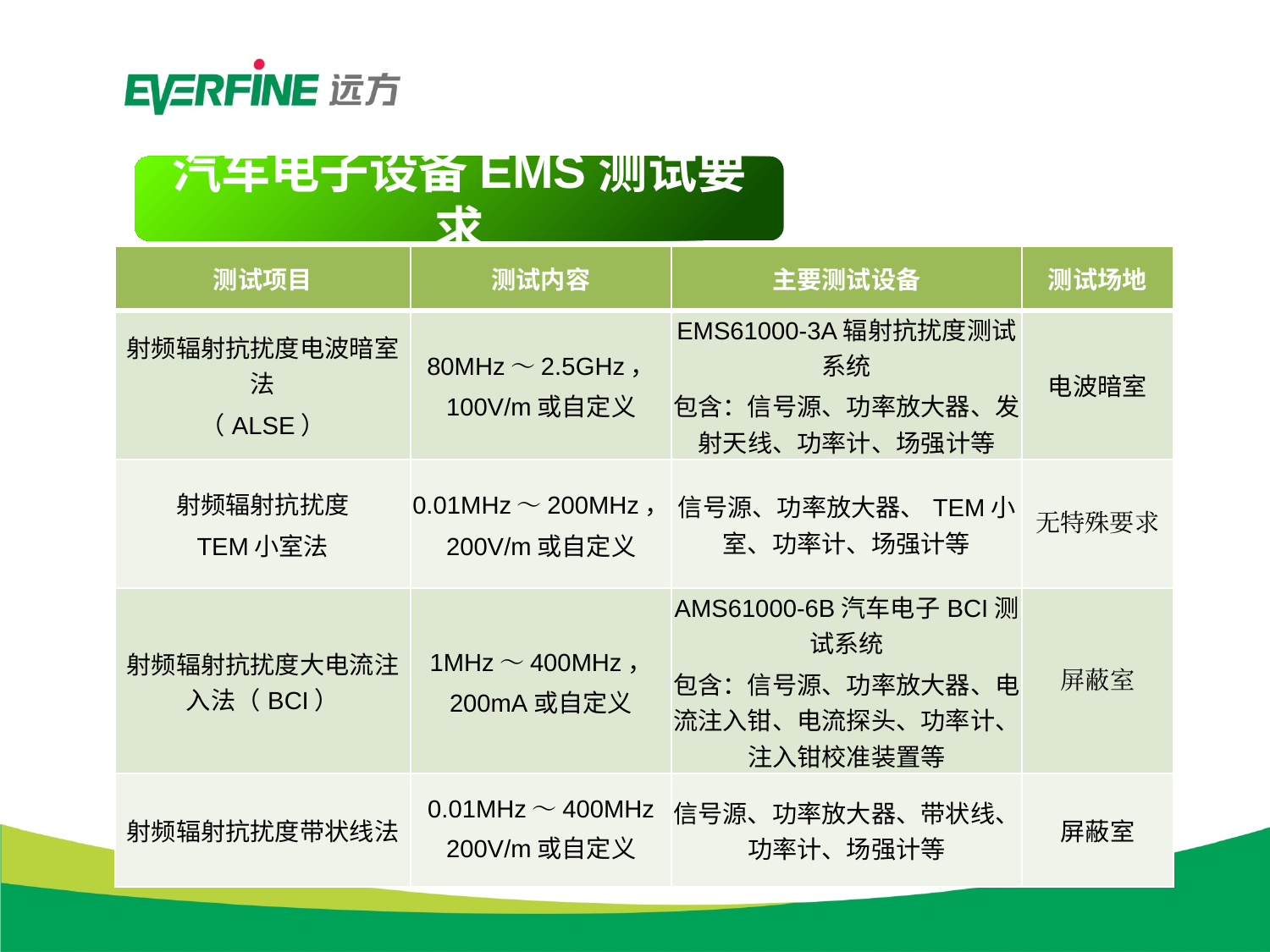

汽车电子设备EMS测试要求

| 测试项目 | 测试内容 | 主要测试设备 | 测试场地 |
| --- | --- | --- | --- |
| 射频辐射抗扰度电波暗室法 （ALSE） | 80MHz～2.5GHz， 100V/m或自定义 | EMS61000-3A辐射抗扰度测试系统 包含：信号源、功率放大器、发射天线、功率计、场强计等 | 电波暗室 |
| 射频辐射抗扰度 TEM小室法 | 0.01MHz～200MHz， 200V/m或自定义 | 信号源、功率放大器、TEM小室、功率计、场强计等 | 无特殊要求 |
| 射频辐射抗扰度大电流注入法（BCI） | 1MHz～400MHz， 200mA或自定义 | AMS61000-6B汽车电子BCI测试系统 包含：信号源、功率放大器、电流注入钳、电流探头、功率计、注入钳校准装置等 | 屏蔽室 |
| 射频辐射抗扰度带状线法 | 0.01MHz～400MHz 200V/m或自定义 | 信号源、功率放大器、带状线、功率计、场强计等 | 屏蔽室 |
19